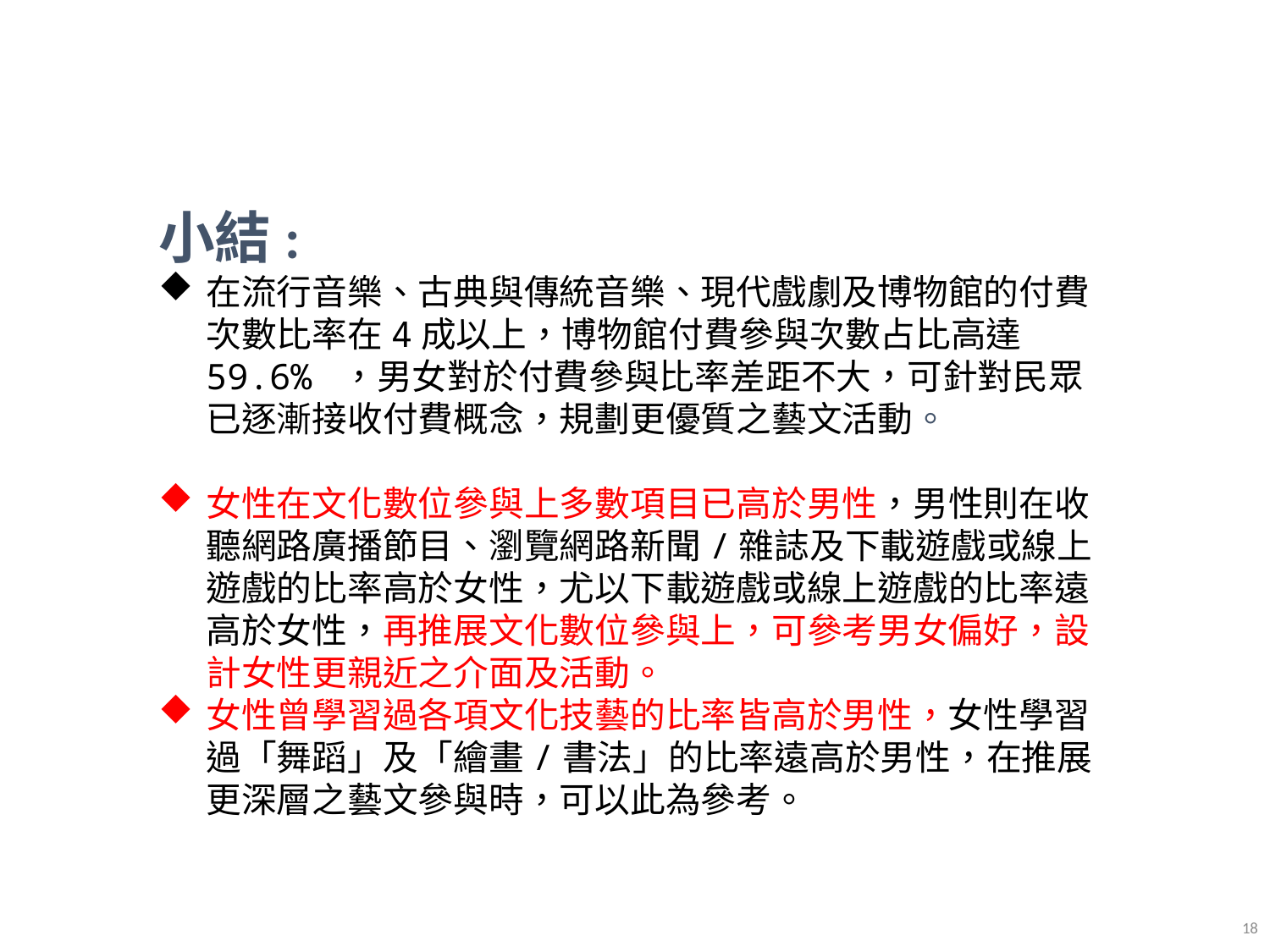

小結:
在流行音樂、古典與傳統音樂、現代戲劇及博物館的付費次數比率在4成以上，博物館付費參與次數占比高達59.6% ，男女對於付費參與比率差距不大，可針對民眾已逐漸接收付費概念，規劃更優質之藝文活動。

女性在文化數位參與上多數項目已高於男性，男性則在收聽網路廣播節目、瀏覽網路新聞/雜誌及下載遊戲或線上遊戲的比率高於女性，尤以下載遊戲或線上遊戲的比率遠高於女性，再推展文化數位參與上，可參考男女偏好，設計女性更親近之介面及活動。
女性曾學習過各項文化技藝的比率皆高於男性，女性學習過「舞蹈」及「繪畫/書法」的比率遠高於男性，在推展更深層之藝文參與時，可以此為參考。

18